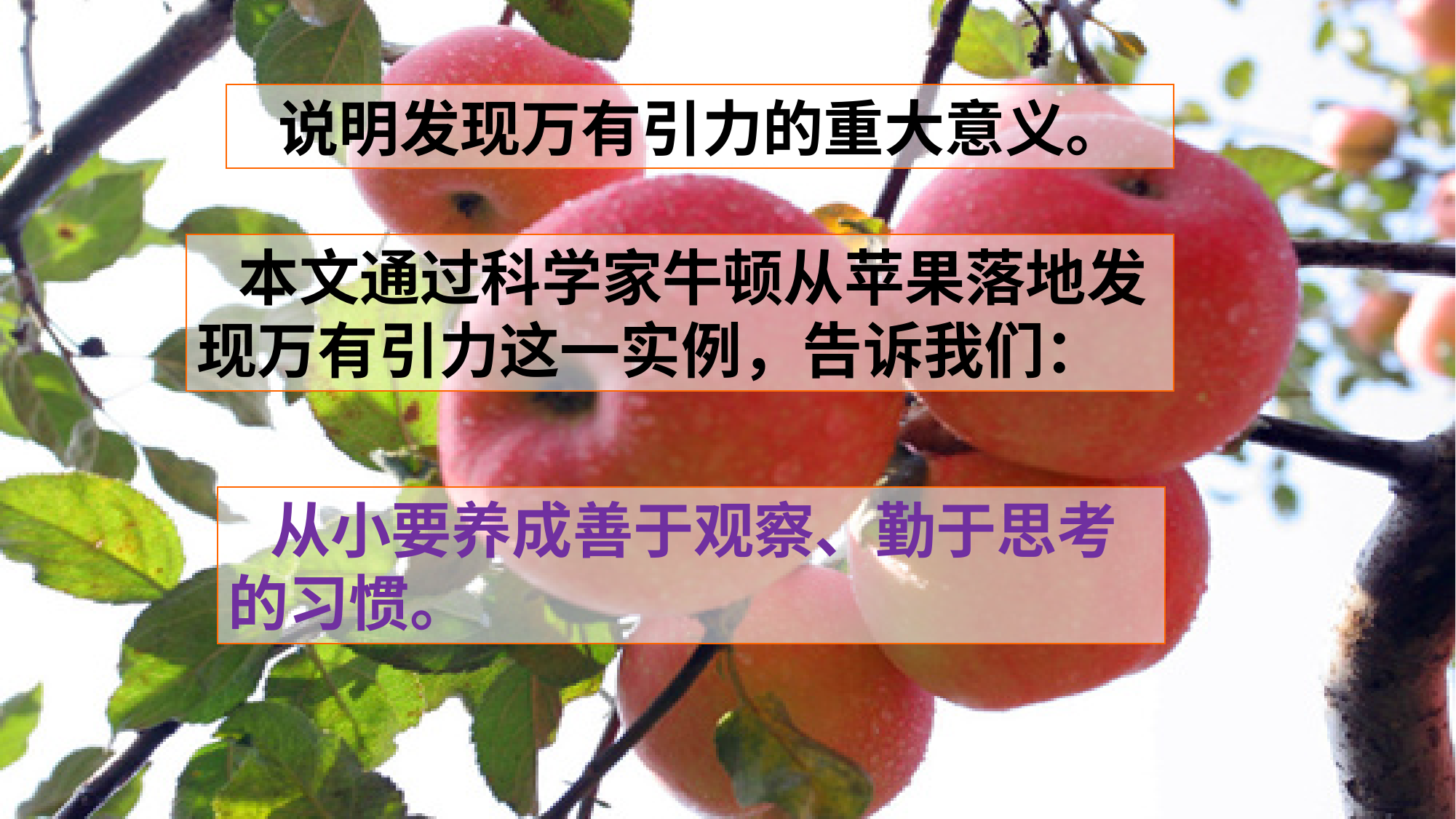

说明发现万有引力的重大意义。
  本文通过科学家牛顿从苹果落地发现万有引力这一实例，告诉我们：
  从小要养成善于观察、勤于思考的习惯。